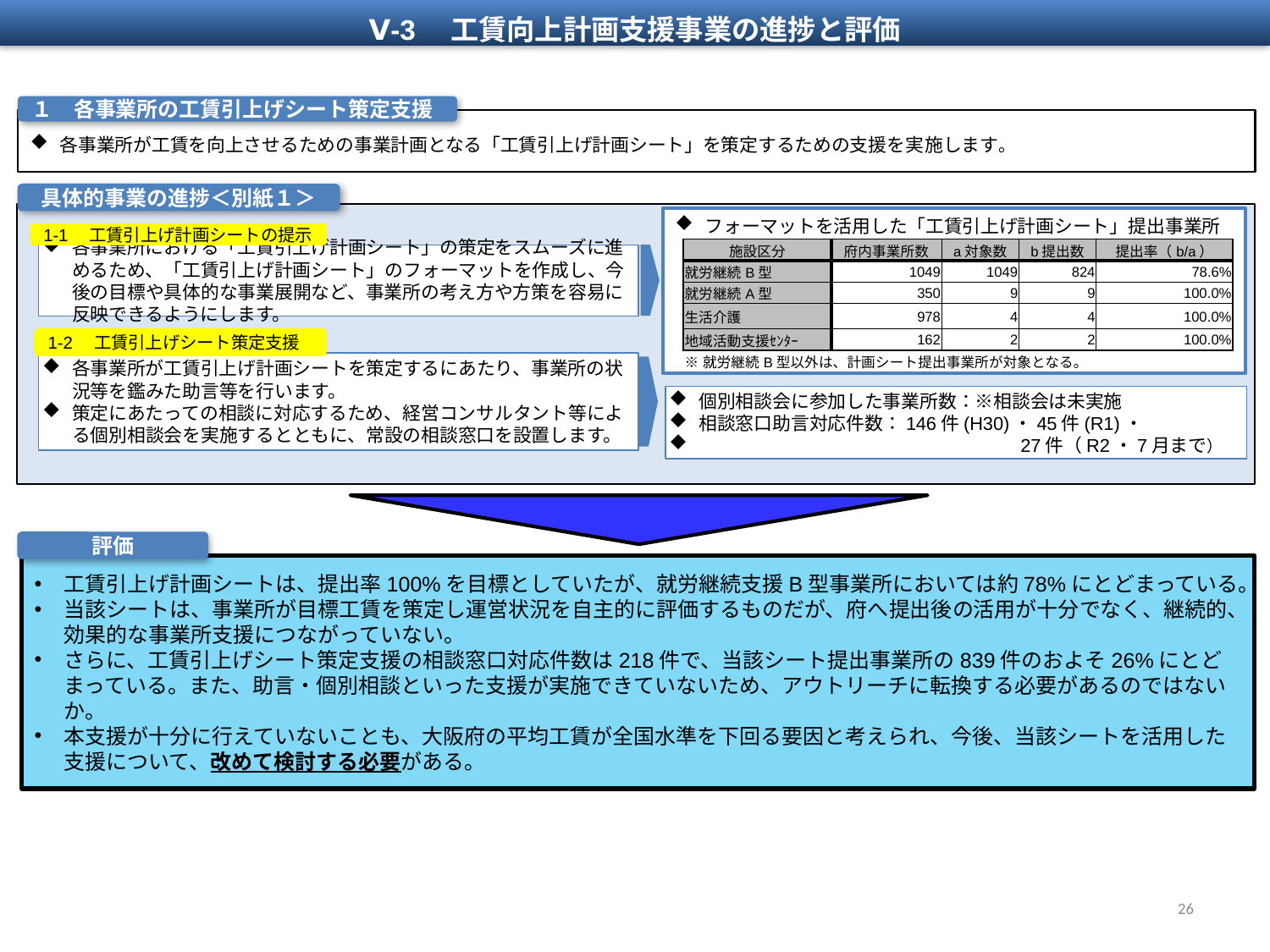

Ⅴ-3　工賃向上計画支援事業の進捗と評価
１　各事業所の工賃引上げシート策定支援

各事業所が工賃を向上させるための事業計画となる「工賃引上げ計画シート」を策定するための支援を実施します。
具体的事業の進捗＜別紙１＞

フォーマットを活用した「工賃引上げ計画シート」提出事業所（R１）

1-1　工賃引上げ計画シートの提示
| 施設区分 | 府内事業所数 | a対象数 | b提出数 | 提出率（b/a） |
| --- | --- | --- | --- | --- |
| 就労継続B型 | 1049 | 1049 | 824 | 78.6% |
| 就労継続A型 | 350 | 9 | 9 | 100.0% |
| 生活介護 | 978 | 4 | 4 | 100.0% |
| 地域活動支援ｾﾝﾀｰ | 162 | 2 | 2 | 100.0% |
| ※就労継続B型以外は、計画シート提出事業所が対象となる。 |  |  |  |  |

各事業所における「工賃引上げ計画シート」の策定をスムーズに進めるため、「工賃引上げ計画シート」のフォーマットを作成し、今後の目標や具体的な事業展開など、事業所の考え方や方策を容易に反映できるようにします。
1-2　工賃引上げシート策定支援
各事業所が工賃引上げ計画シートを策定するにあたり、事業所の状況等を鑑みた助言等を行います。
策定にあたっての相談に対応するため、経営コンサルタント等による個別相談会を実施するとともに、常設の相談窓口を設置します。

個別相談会に参加した事業所数：※相談会は未実施
相談窓口助言対応件数：146件(H30)・45件(R1)・
　　　　　　　　　　　　　　　　　 27件（R2・7月まで）

評価
工賃引上げ計画シートは、提出率100%を目標としていたが、就労継続支援B型事業所においては約78%にとどまっている。
当該シートは、事業所が目標工賃を策定し運営状況を自主的に評価するものだが、府へ提出後の活用が十分でなく、継続的、効果的な事業所支援につながっていない。
さらに、工賃引上げシート策定支援の相談窓口対応件数は218件で、当該シート提出事業所の839件のおよそ26%にとどまっている。また、助言・個別相談といった支援が実施できていないため、アウトリーチに転換する必要があるのではないか。
本支援が十分に行えていないことも、大阪府の平均工賃が全国水準を下回る要因と考えられ、今後、当該シートを活用した支援について、改めて検討する必要がある。
26